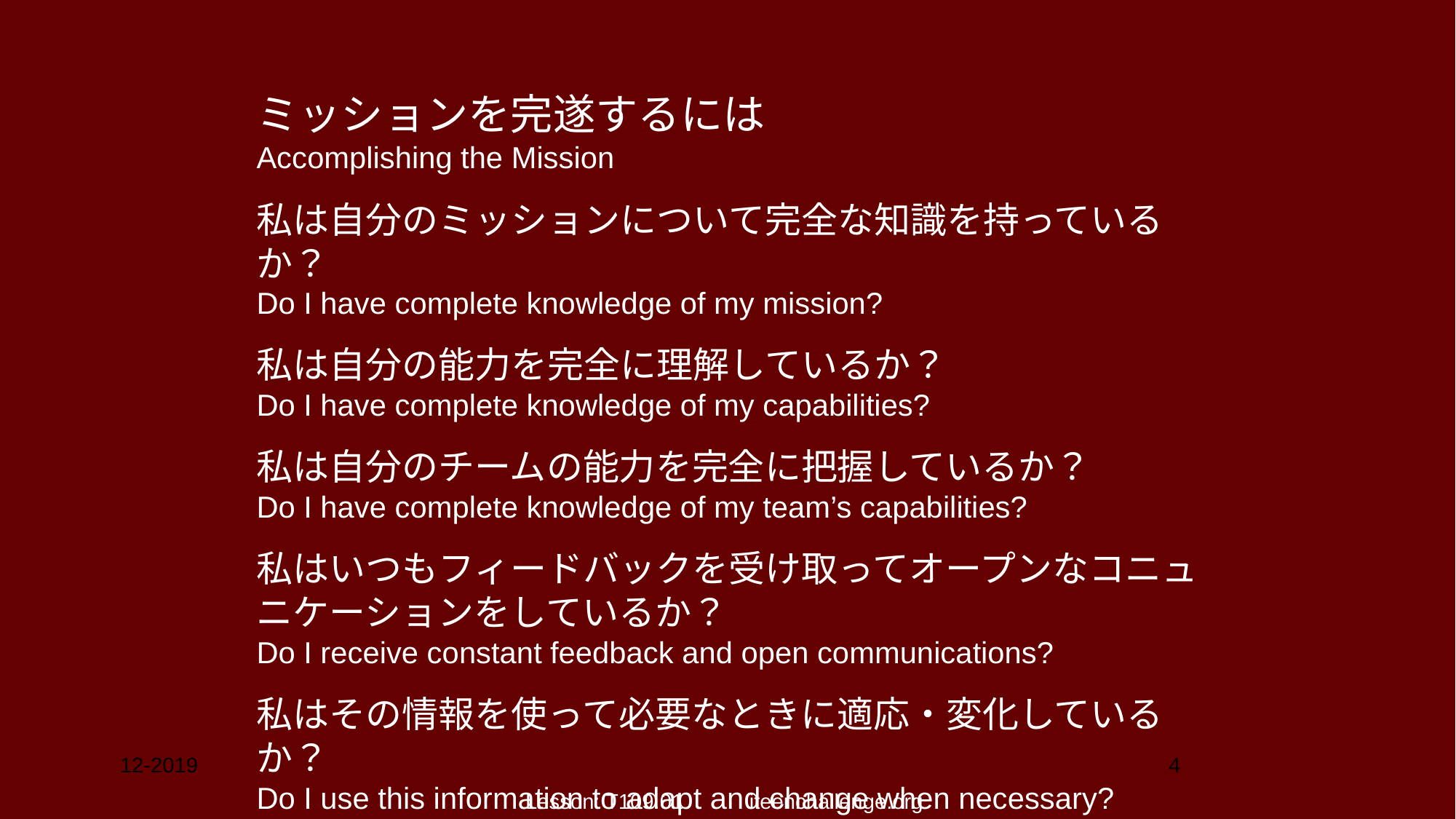

ミッションを完遂するには
Accomplishing the Mission

私は自分のミッションについて完全な知識を持っているか？
Do I have complete knowledge of my mission?

私は自分の能力を完全に理解しているか？
Do I have complete knowledge of my capabilities?

私は自分のチームの能力を完全に把握しているか？
Do I have complete knowledge of my team’s capabilities?

私はいつもフィードバックを受け取ってオープンなコニュニケーションをしているか？
Do I receive constant feedback and open communications?

私はその情報を使って必要なときに適応・変化しているか？
Do I use this information to adapt and change when necessary?
12-2019
4
Lesson: T109.01           iteenchallenge.org